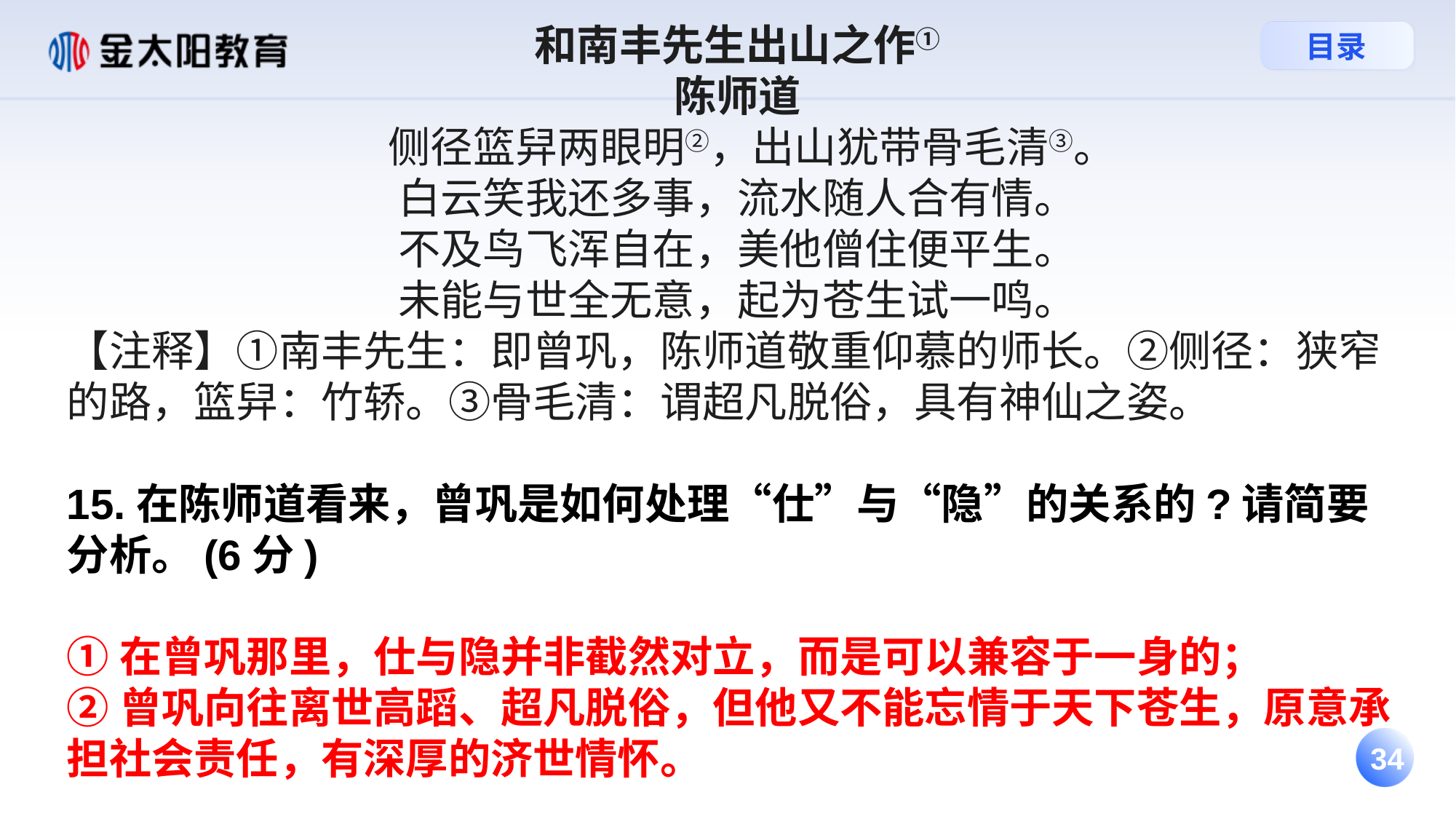

和南丰先生出山之作①
陈师道
  侧径篮舁两眼明②，出山犹带骨毛清③。
白云笑我还多事，流水随人合有情。
不及鸟飞浑自在，美他僧住便平生。
未能与世全无意，起为苍生试一鸣。
【注释】①南丰先生：即曾巩，陈师道敬重仰慕的师长。②侧径：狭窄的路，篮舁：竹轿。③骨毛清：谓超凡脱俗，具有神仙之姿。

15.在陈师道看来，曾巩是如何处理“仕”与“隐”的关系的?请简要分析。(6分)

①在曾巩那里，仕与隐并非截然对立，而是可以兼容于一身的；
②曾巩向往离世高蹈、超凡脱俗，但他又不能忘情于天下苍生，原意承担社会责任，有深厚的济世情怀。